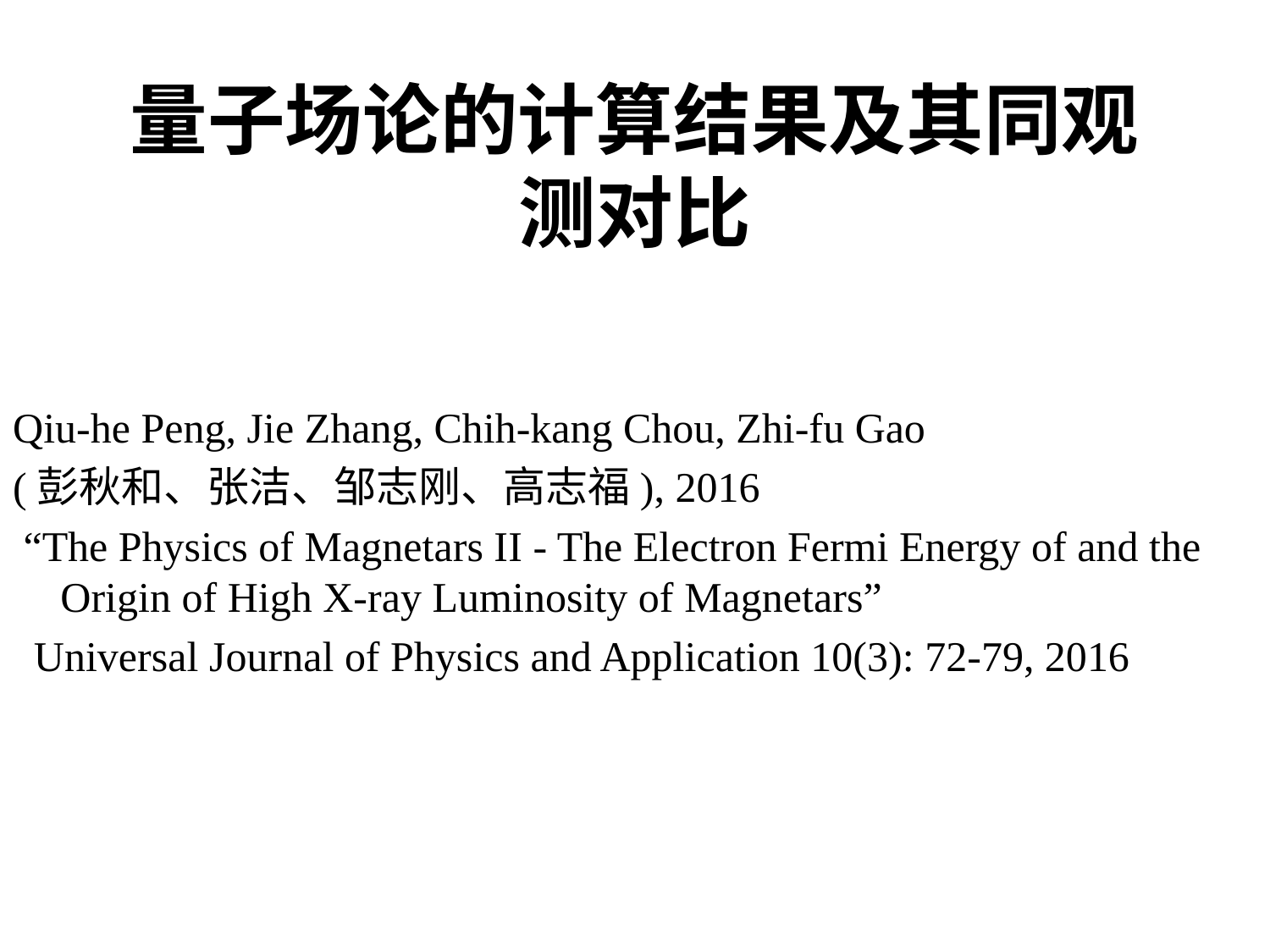

# 量子场论的计算结果及其同观测对比
Qiu-he Peng, Jie Zhang, Chih-kang Chou, Zhi-fu Gao
(彭秋和、张洁、邹志刚、高志福), 2016
 “The Physics of Magnetars II - The Electron Fermi Energy of and the Origin of High X-ray Luminosity of Magnetars”
  Universal Journal of Physics and Application 10(3): 72-79, 2016